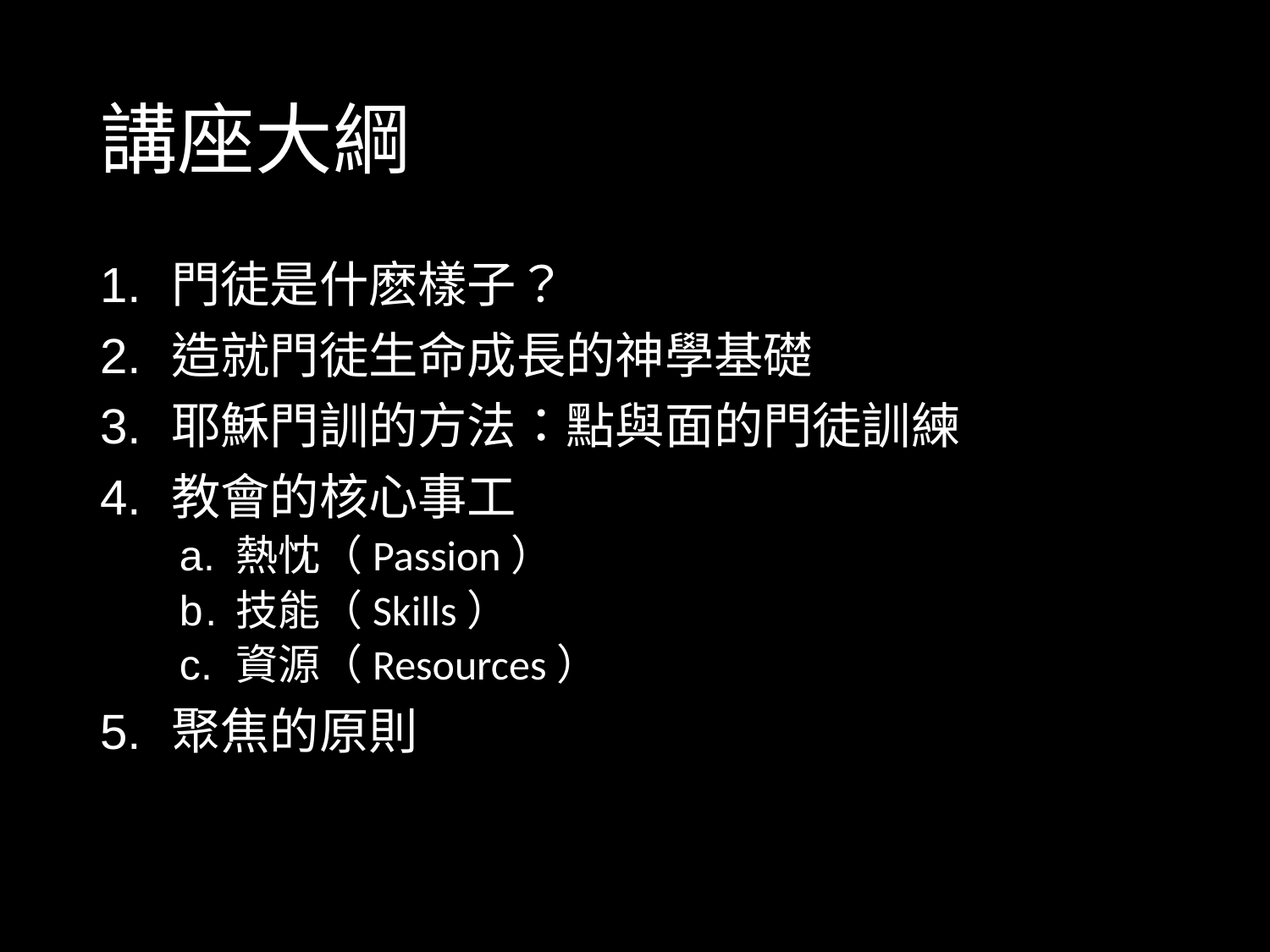

# 講座大綱
門徒是什麽樣子？
造就門徒生命成長的神學基礎
耶穌門訓的方法：點與面的門徒訓練
教會的核心事工
熱忱（Passion）
技能（Skills）
資源（Resources）
聚焦的原則